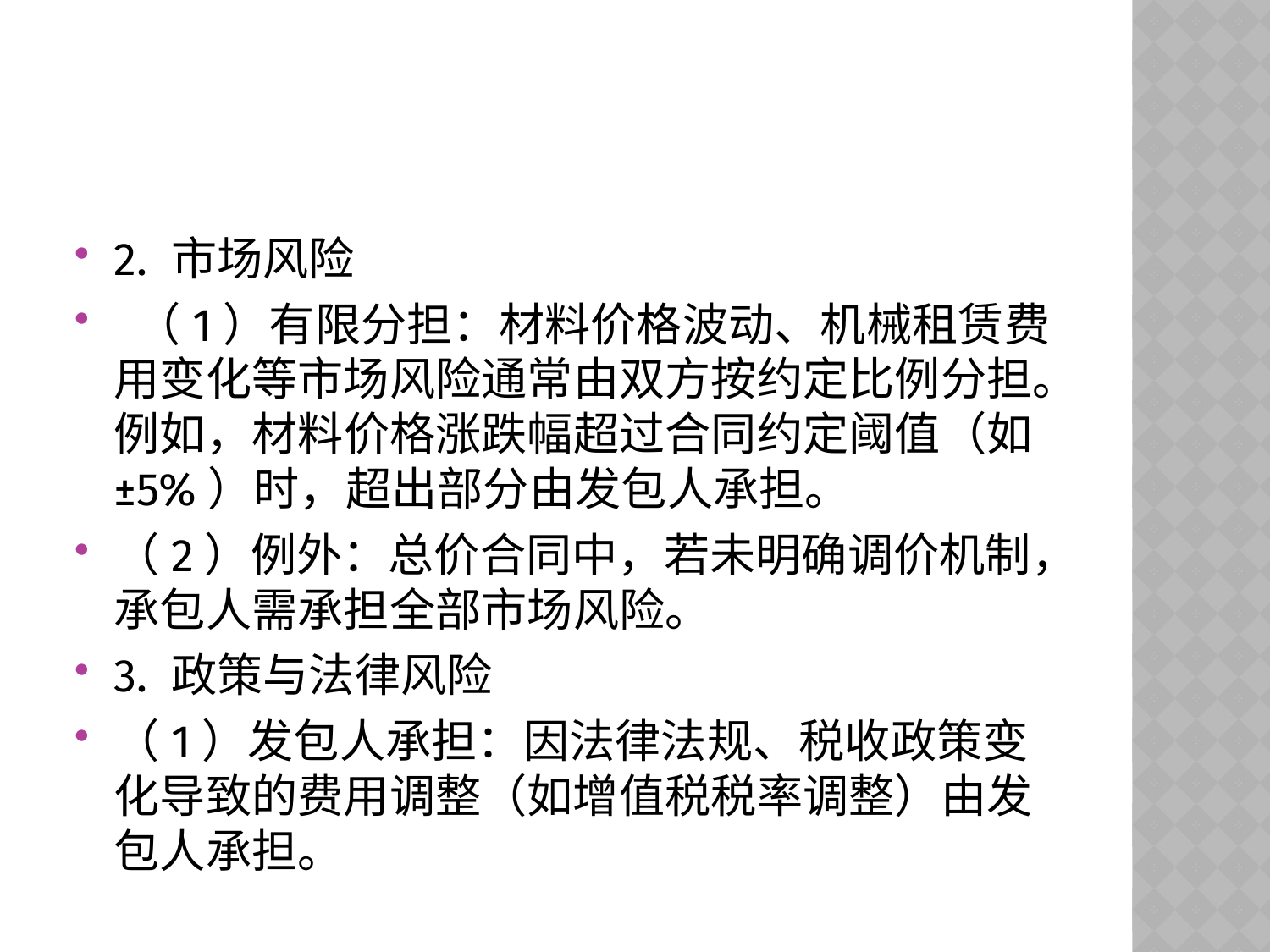

#
2. 市场风险
 （1）有限分担：材料价格波动、机械租赁费用变化等市场风险通常由双方按约定比例分担。例如，材料价格涨跌幅超过合同约定阈值（如±5%）时，超出部分由发包人承担。
（2）例外：总价合同中，若未明确调价机制，承包人需承担全部市场风险。
3. 政策与法律风险
（1）发包人承担：因法律法规、税收政策变化导致的费用调整（如增值税税率调整）由发包人承担。